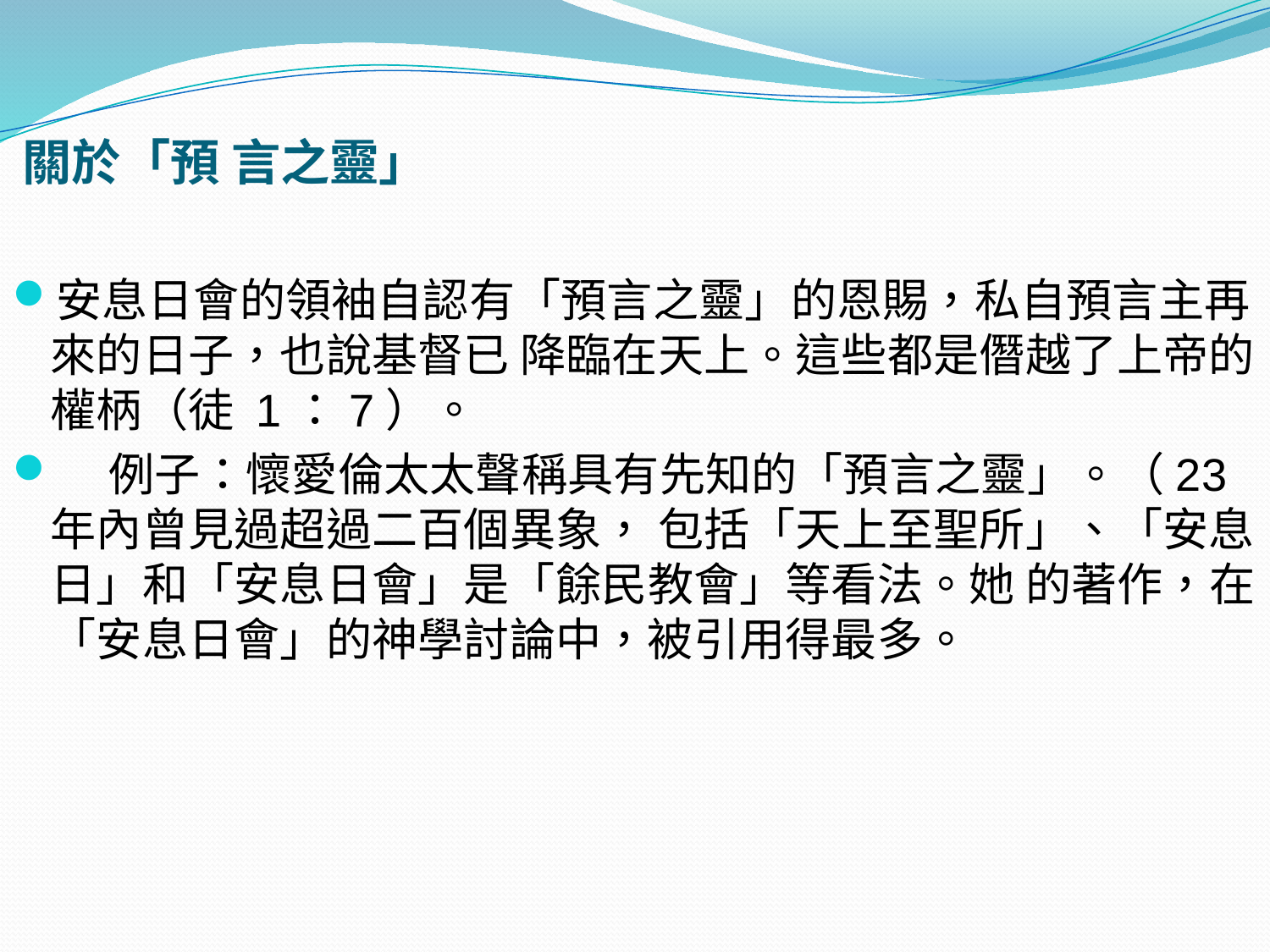

# 關於「預 言之靈」

安息日會的領袖自認有「預言之靈」的恩賜，私自預言主再來的日子，也說基督已 降臨在天上。這些都是僭越了上帝的權柄（徒 1：7）。
    例子：懷愛倫太太聲稱具有先知的「預言之靈」。（23 年內曾見過超過二百個異象， 包括「天上至聖所」、「安息日」和「安息日會」是「餘民教會」等看法。她 的著作，在「安息日會」的神學討論中，被引用得最多。